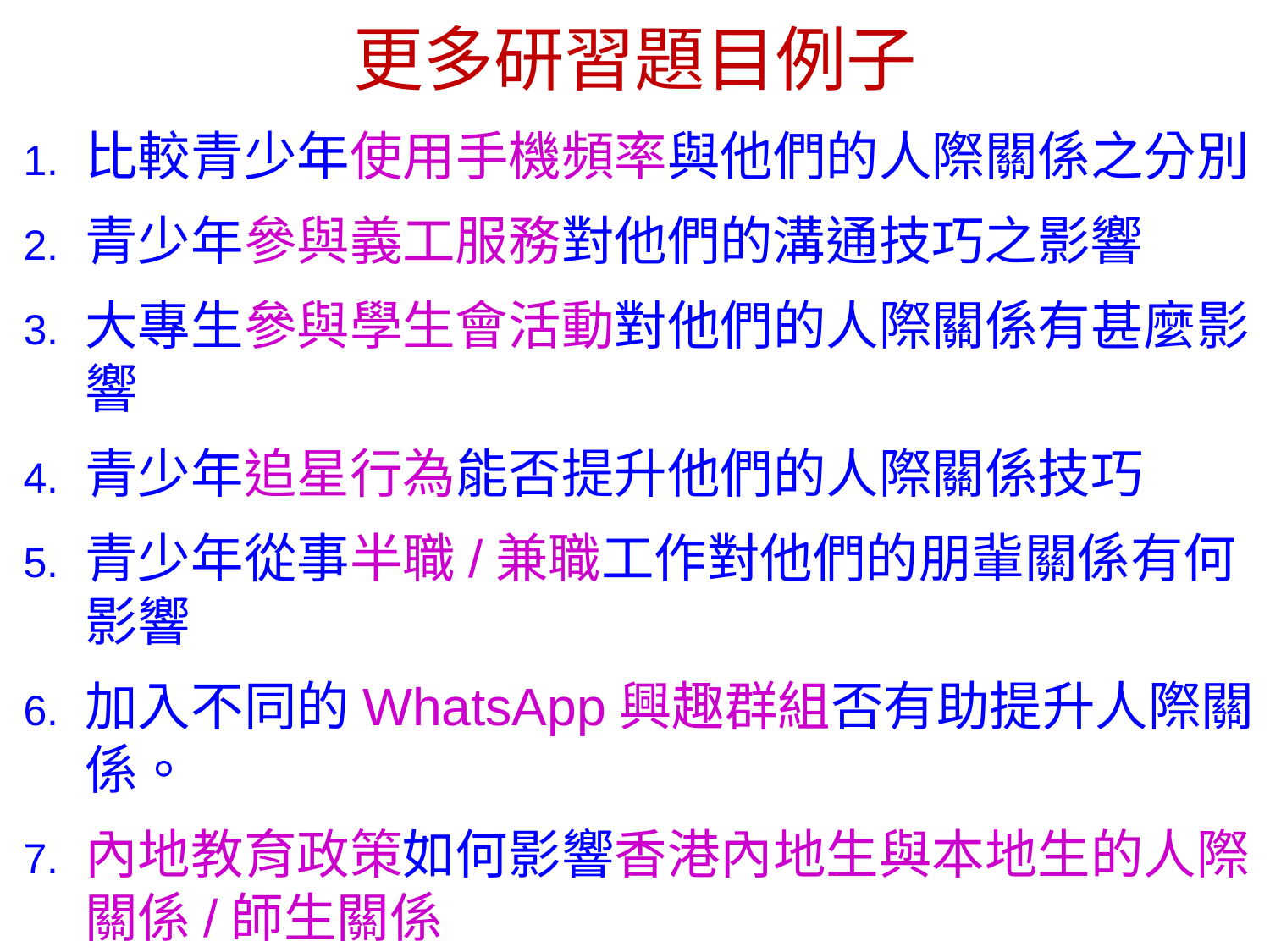

# 更多研習題目例子
比較青少年使用手機頻率與他們的人際關係之分別
青少年參與義工服務對他們的溝通技巧之影響
大專生參與學生會活動對他們的人際關係有甚麼影響
青少年追星行為能否提升他們的人際關係技巧
青少年從事半職/兼職工作對他們的朋軰關係有何影響
加入不同的WhatsApp興趣群組否有助提升人際關係。
內地教育政策如何影響香港內地生與本地生的人際關係/師生關係